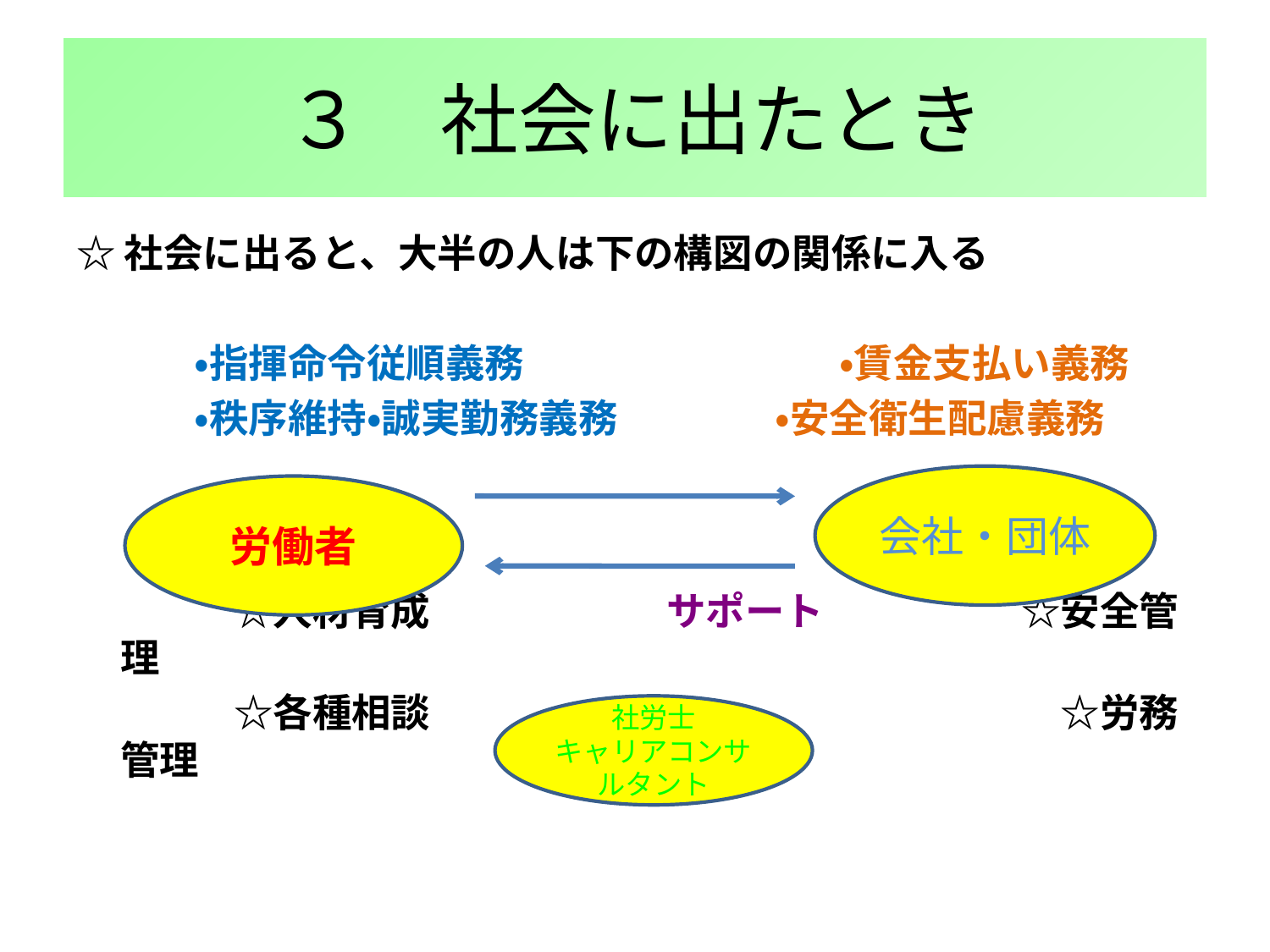

# ３　社会に出たとき
☆社会に出ると、大半の人は下の構図の関係に入る

　　　・指揮命令従順義務　　　　　　　　・賃金支払い義務
　　　・秩序維持・誠実勤務義務　　　　・安全衛生配慮義務

　　　　☆人材育成　　　　　　サポート　　　　　☆安全管理
　　　　☆各種相談　　　　　　　　　　　　　　　　☆労務管理

会社・団体
労働者
社労士
キャリアコンサルタント